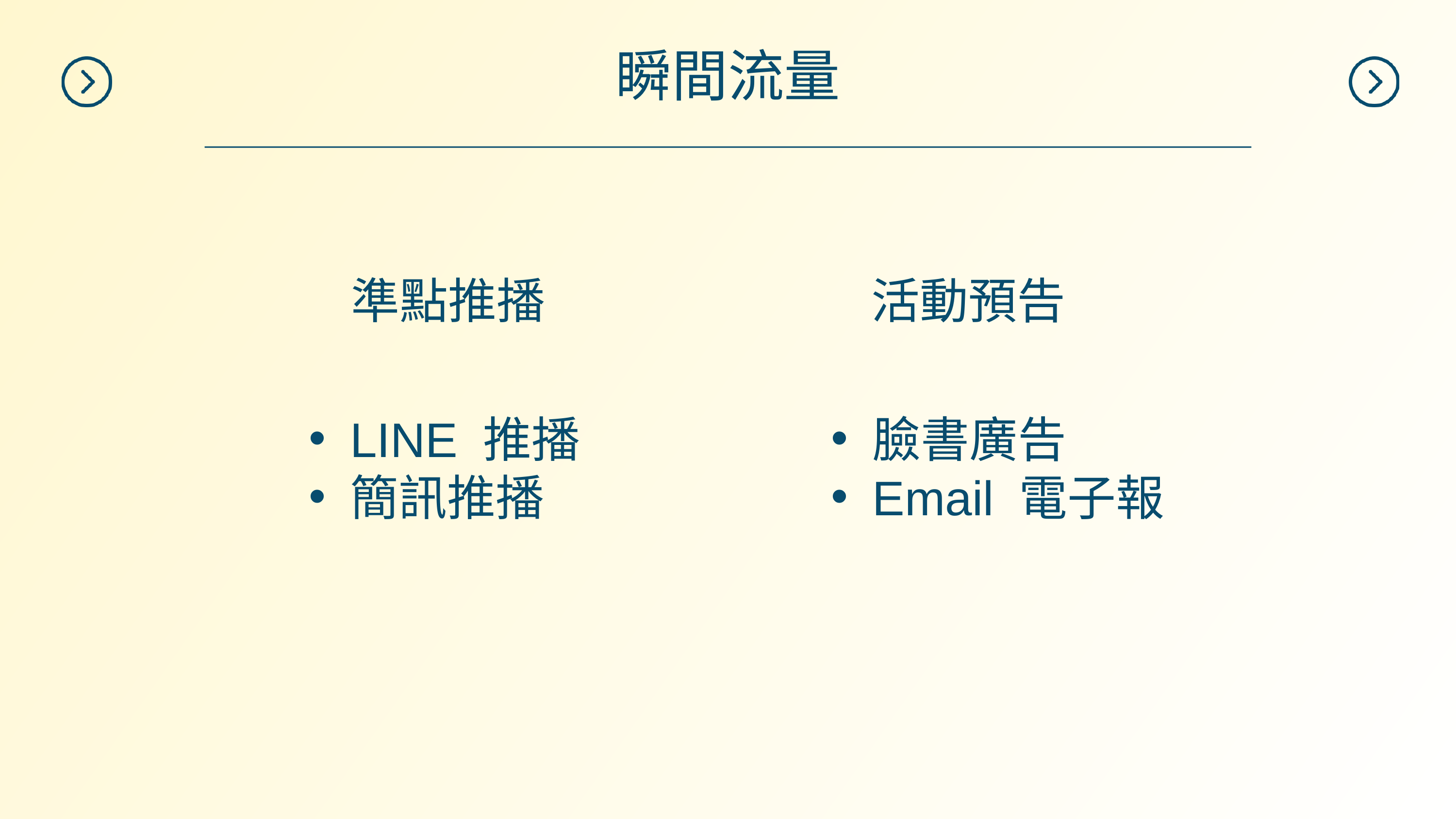

瞬間流量

準點推播
活動預告
LINE 推播
簡訊推播

臉書廣告
Email 電子報